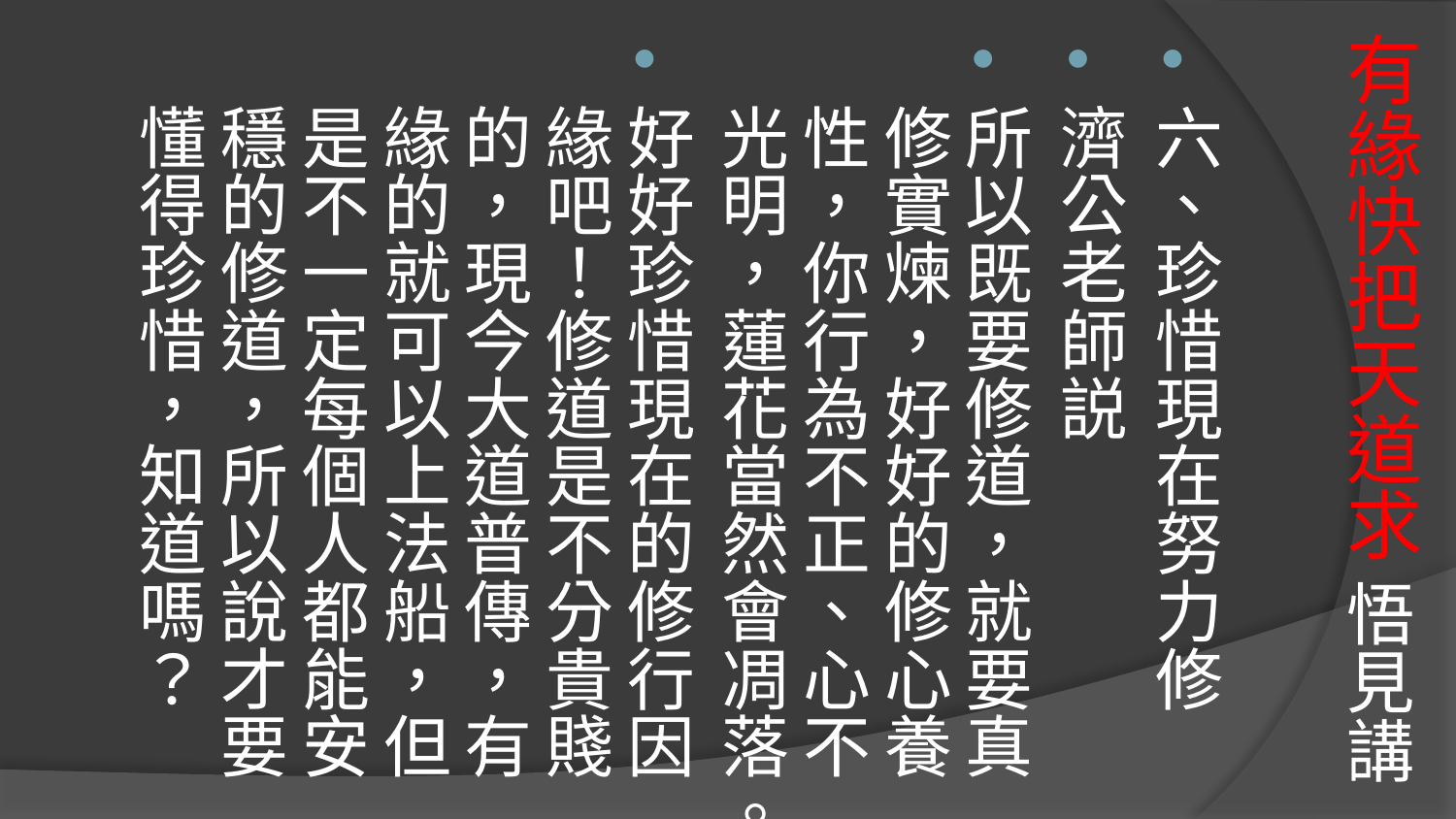

# 有緣快把天道求 悟見講
六、珍惜現在努力修
濟公老師説
所以既要修道，就要真修實煉，好好的修心養性，你行為不正、心不光明，蓮花當然會凋落。
好好珍惜現在的修行因緣吧！修道是不分貴賤的，現今大道普傳，有緣的就可以上法船，但是不一定每個人都能安穩的修道，所以說才要懂得珍惜，知道嗎？